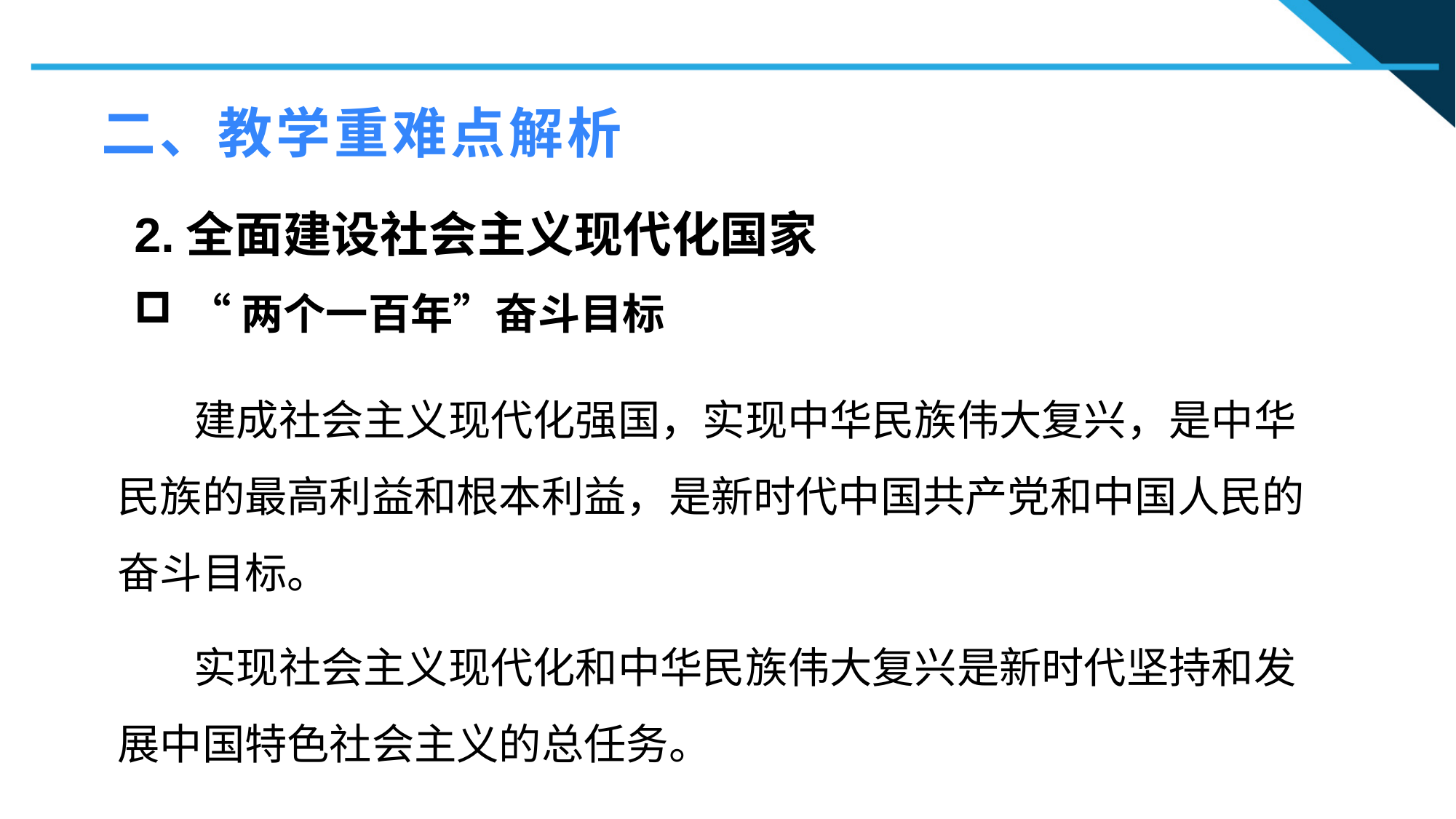

二、教学重难点解析
2.全面建设社会主义现代化国家
“两个一百年”奋斗目标

1
       建成社会主义现代化强国，实现中华民族伟大复兴，是中华民族的最高利益和根本利益，是新时代中国共产党和中国人民的奋斗目标。

2
2
       实现社会主义现代化和中华民族伟大复兴是新时代坚持和发展中国特色社会主义的总任务。
n